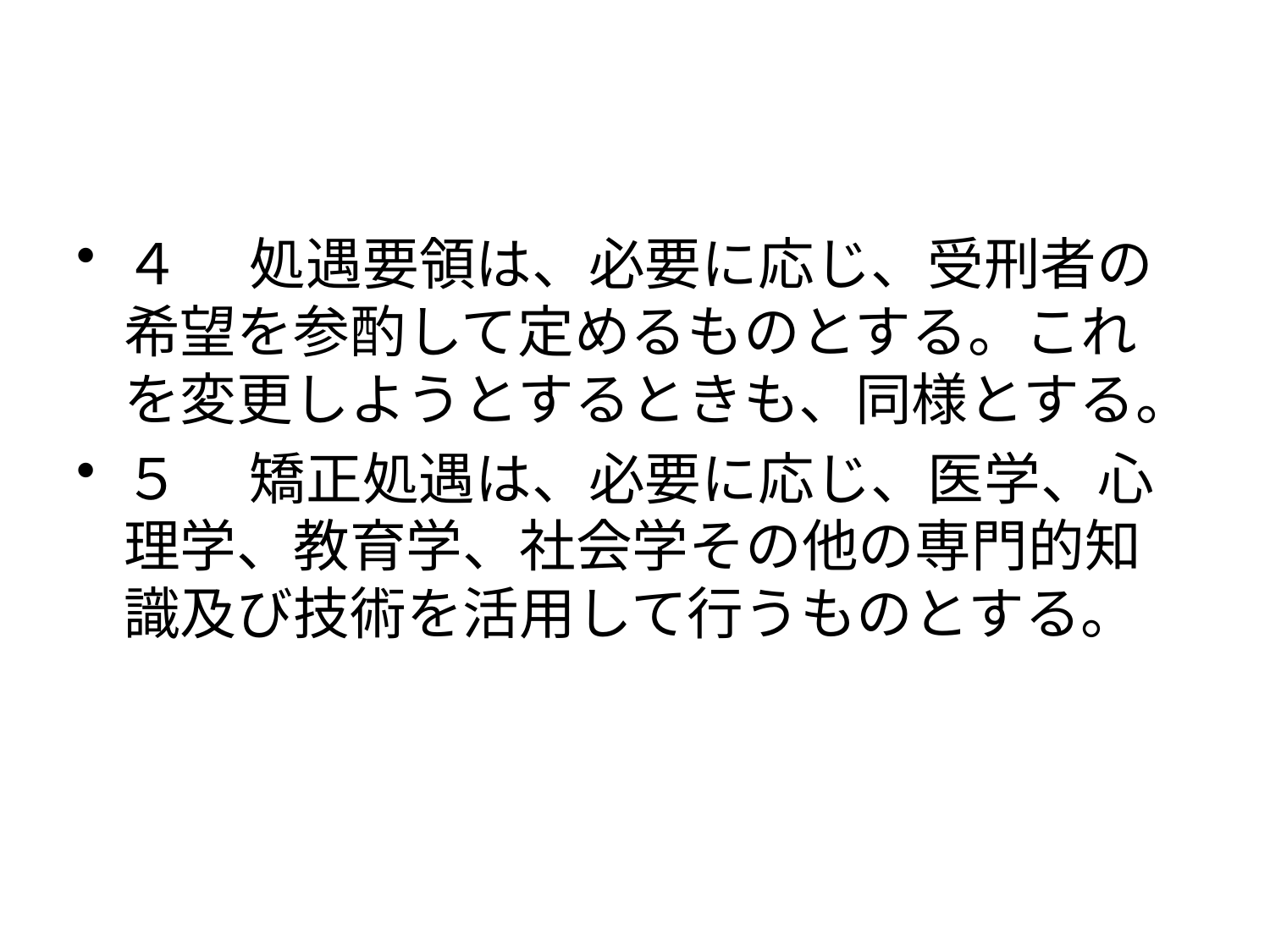

#
４ 　処遇要領は、必要に応じ、受刑者の希望を参酌して定めるものとする。これを変更しようとするときも、同様とする。
５ 　矯正処遇は、必要に応じ、医学、心理学、教育学、社会学その他の専門的知識及び技術を活用して行うものとする。